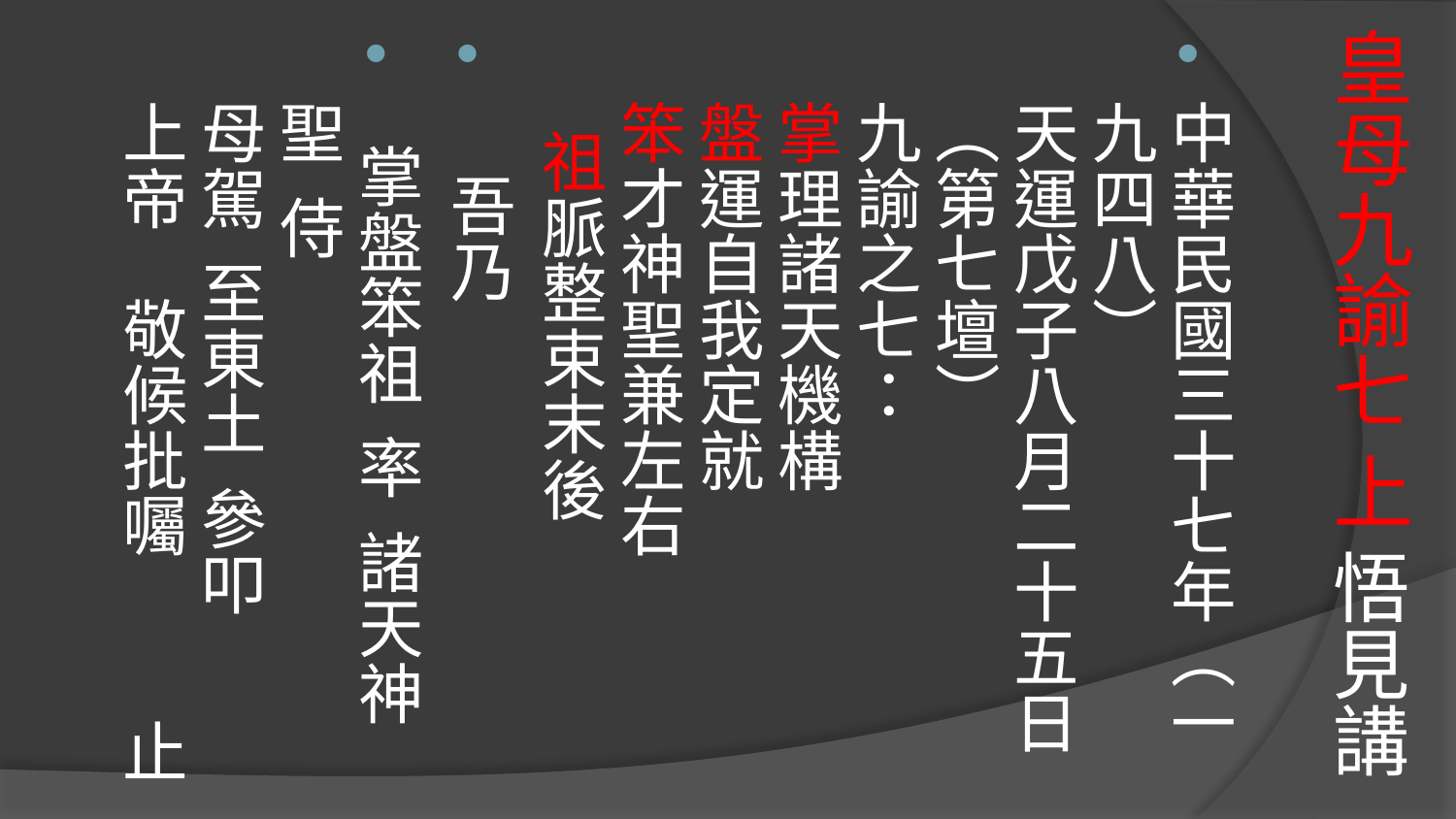

# 皇母九諭七 上 悟見講
中華民國三十七年︵一九四八︶
天運戊子八月二十五日︵第七壇︶
九諭之七：
掌理諸天機構                   盤運自我定就
笨才神聖兼左右                  祖脈整束末後
    吾乃
  掌盤笨祖  率  諸天神聖  侍
母駕  至東土  參叩
上帝　敬候批囑           止